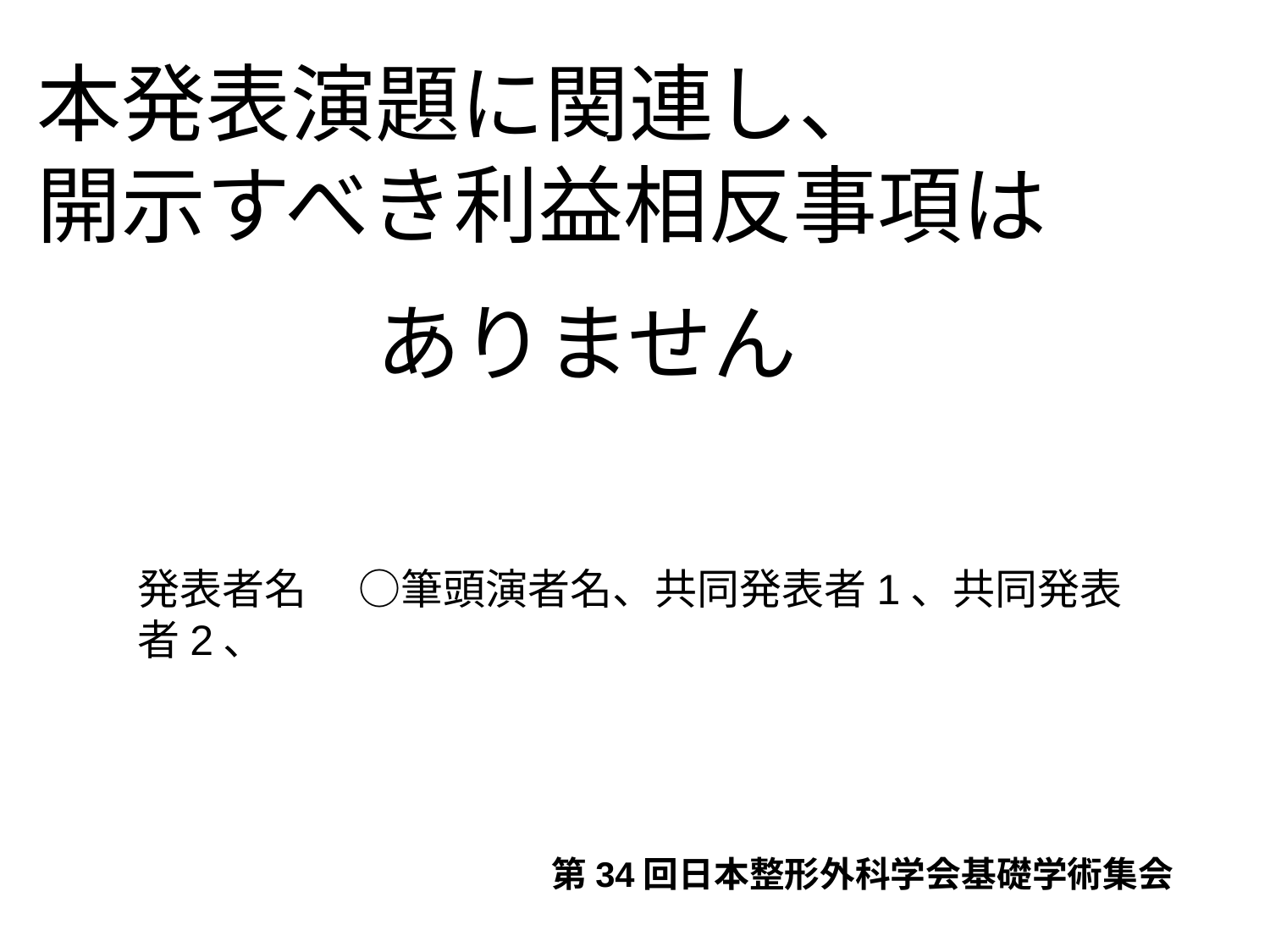

本発表演題に関連し、
開示すべき利益相反事項は
ありません
発表者名　 ○筆頭演者名、共同発表者1、共同発表者2、

第34回日本整形外科学会基礎学術集会